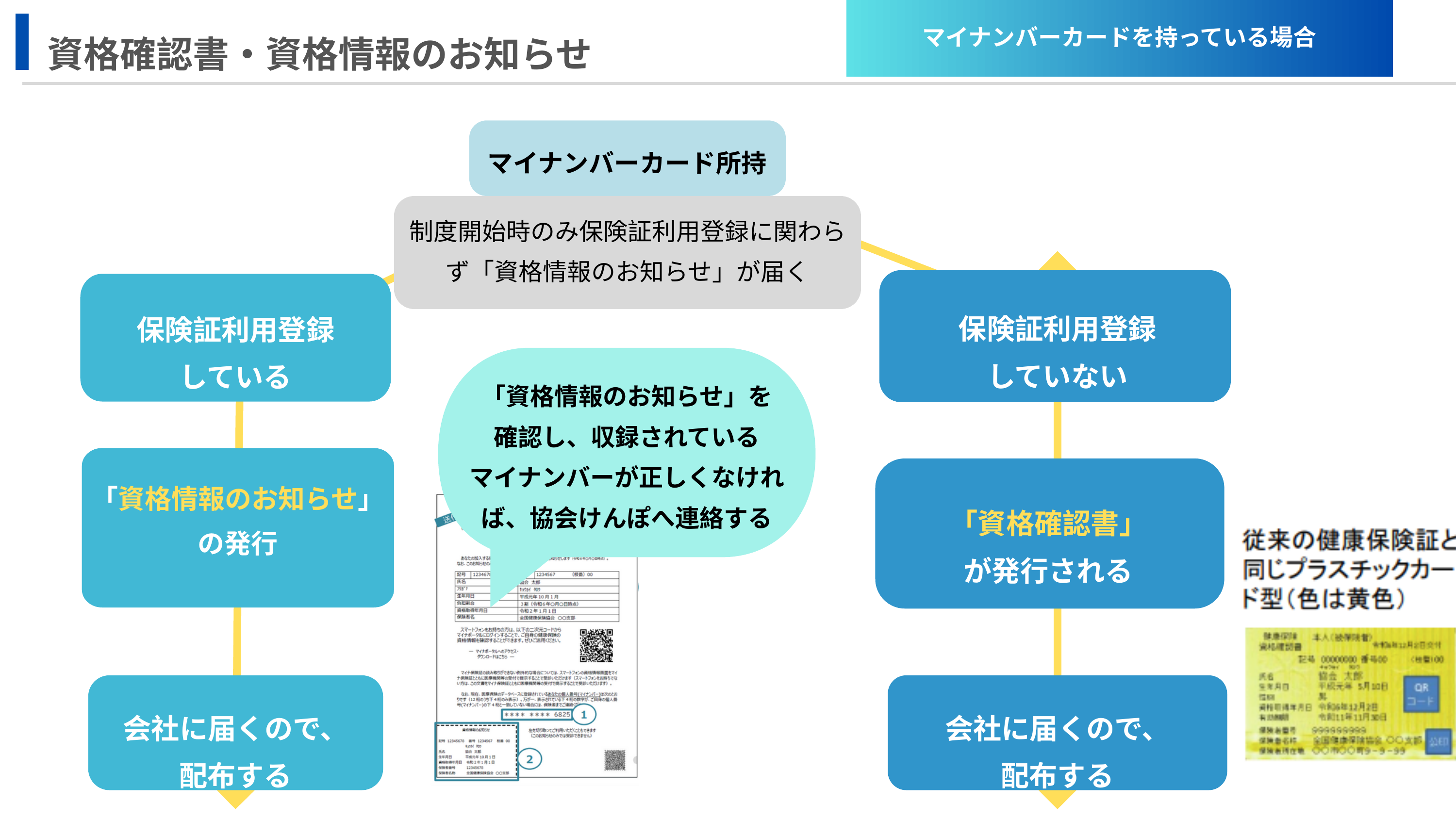

マイナンバーカードを持っている場合

資格確認書・資格情報のお知らせ

マイナンバーカード所持

制度開始時のみ保険証利用登録に関わらず「資格情報のお知らせ」が届く

保険証利用登録
していない

保険証利用登録
している

「資格情報のお知らせ」を
確認し、収録されている
マイナンバーが正しくなけれ
ば、協会けんぽへ連絡する

「資格情報のお知らせ」
の発行

「資格確認書」
が発行される

会社に届くので、
配布する

会社に届くので、
配布する